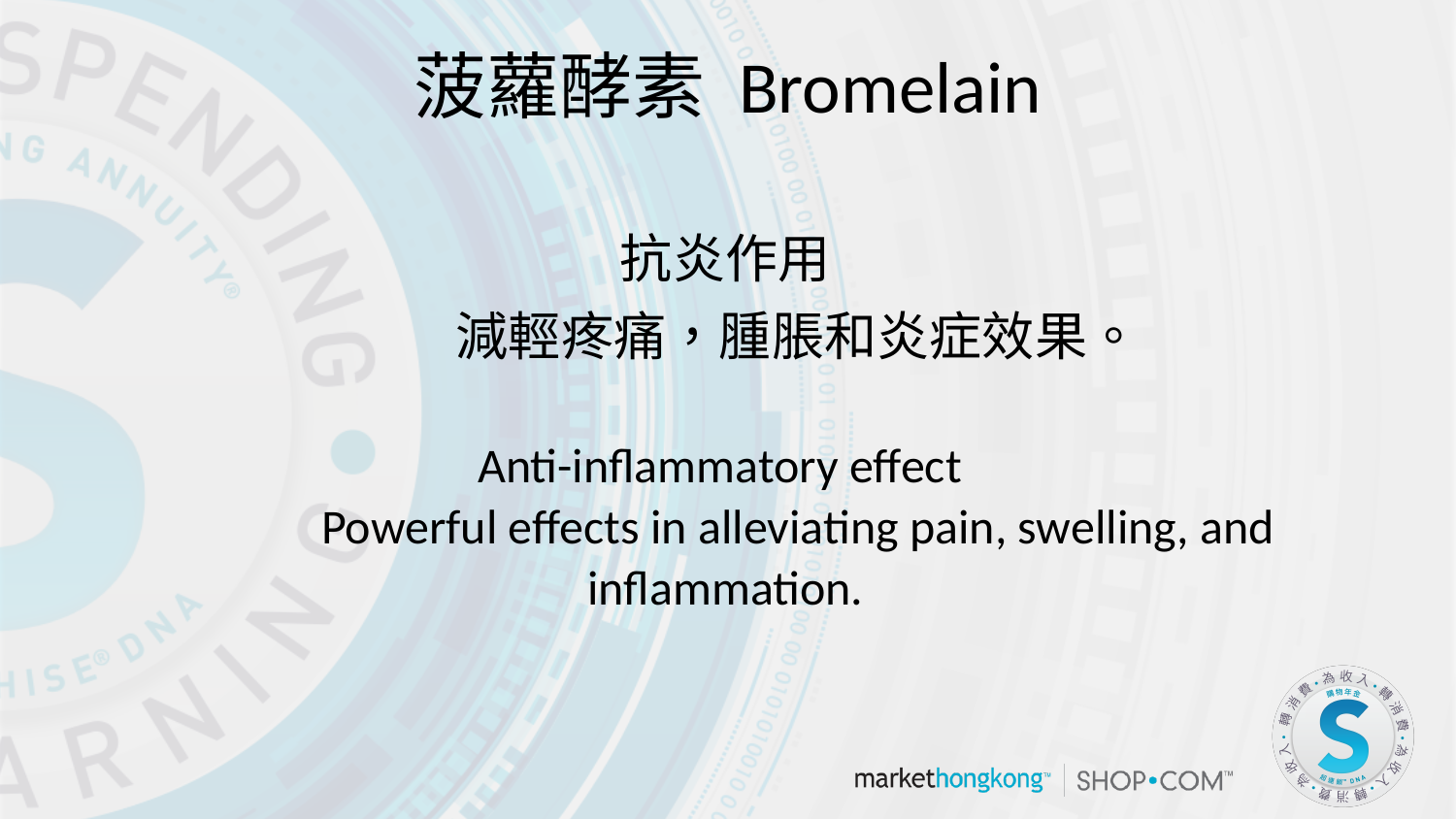

菠蘿酵素 Bromelain
抗炎作用
	減輕疼痛，腫脹和炎症效果。

Anti-inflammatory effect
	Powerful effects in alleviating pain, swelling, and inflammation.